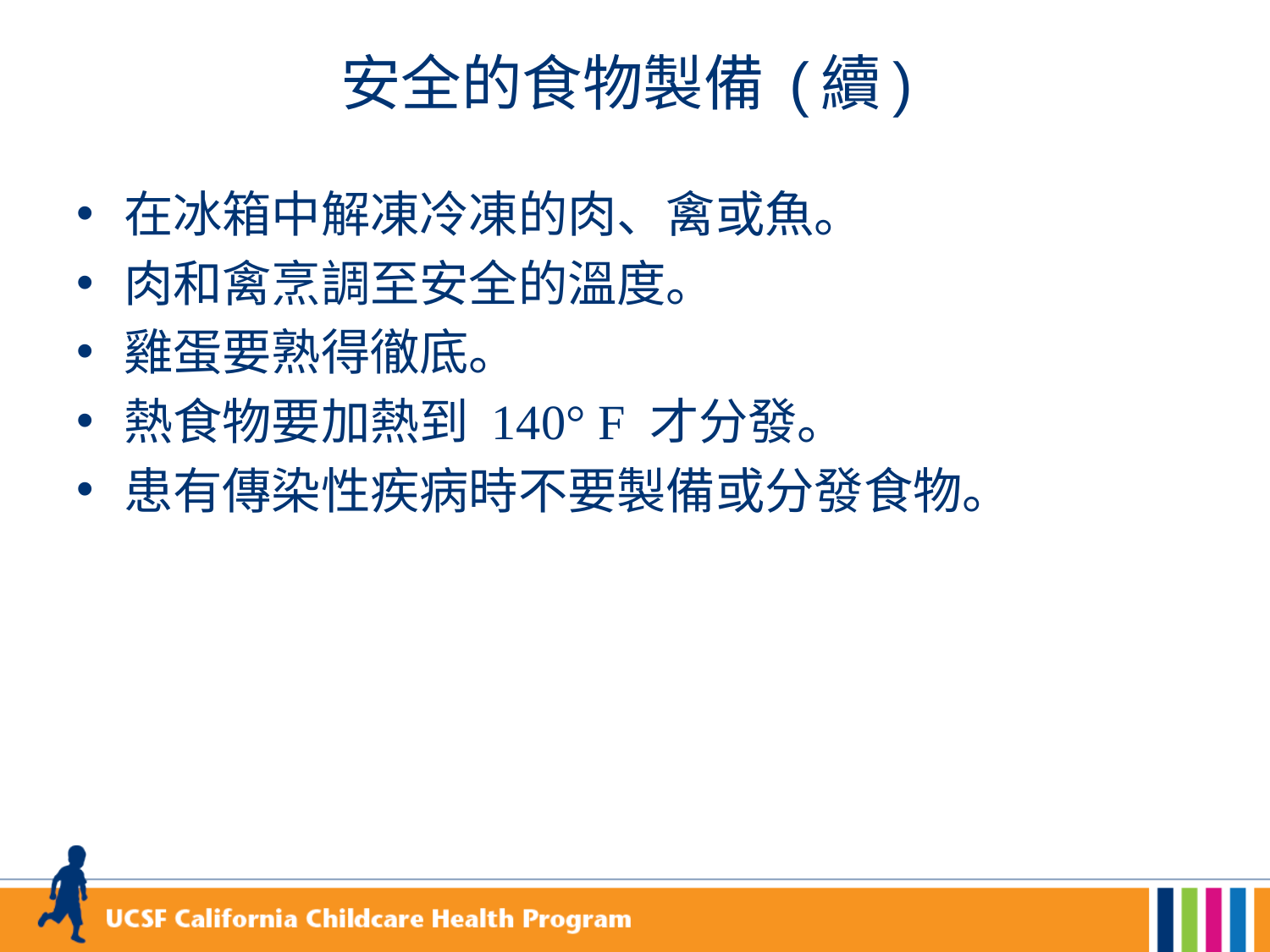

# 安全的食物製備 (續)
在冰箱中解凍冷凍的肉、禽或魚。
肉和禽烹調至安全的溫度。
雞蛋要熟得徹底。
熱食物要加熱到 140° F 才分發。
患有傳染性疾病時不要製備或分發食物。